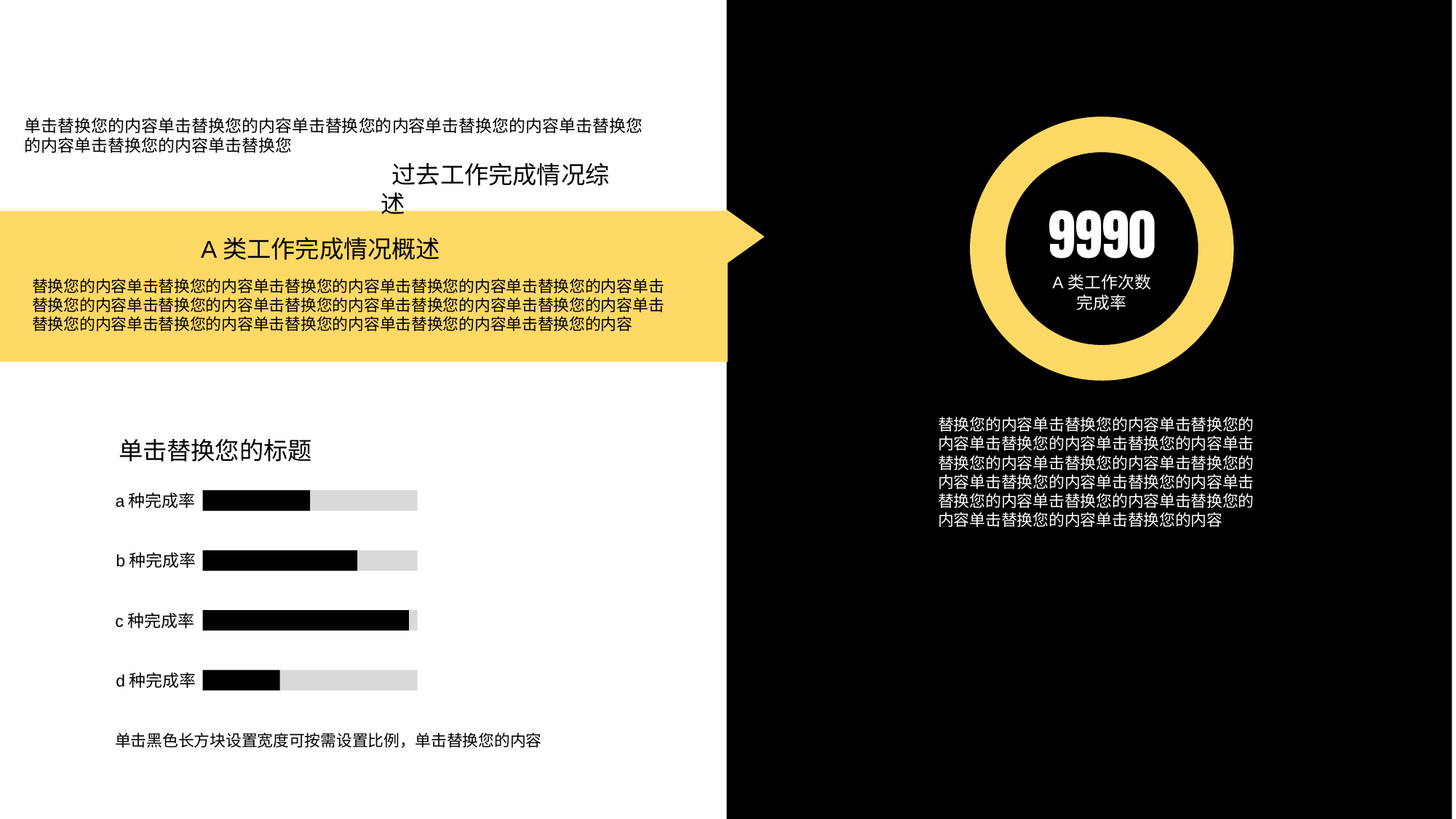

单击替换您的内容单击替换您的内容单击替换您的内容单击替换您的内容单击替换您的内容单击替换您的内容单击替换您

 过去工作完成情况综述
9990

A类工作完成情况概述
A类工作次数
完成率
替换您的内容单击替换您的内容单击替换您的内容单击替换您的内容单击替换您的内容单击替换您的内容单击替换您的内容单击替换您的内容单击替换您的内容单击替换您的内容单击替换您的内容单击替换您的内容单击替换您的内容单击替换您的内容单击替换您的内容
替换您的内容单击替换您的内容单击替换您的内容单击替换您的内容单击替换您的内容单击替换您的内容单击替换您的内容单击替换您的内容单击替换您的内容单击替换您的内容单击替换您的内容单击替换您的内容单击替换您的内容单击替换您的内容单击替换您的内容
 单击替换您的标题
a种完成率

b种完成率

c种完成率

d种完成率

单击黑色长方块设置宽度可按需设置比例，单击替换您的内容